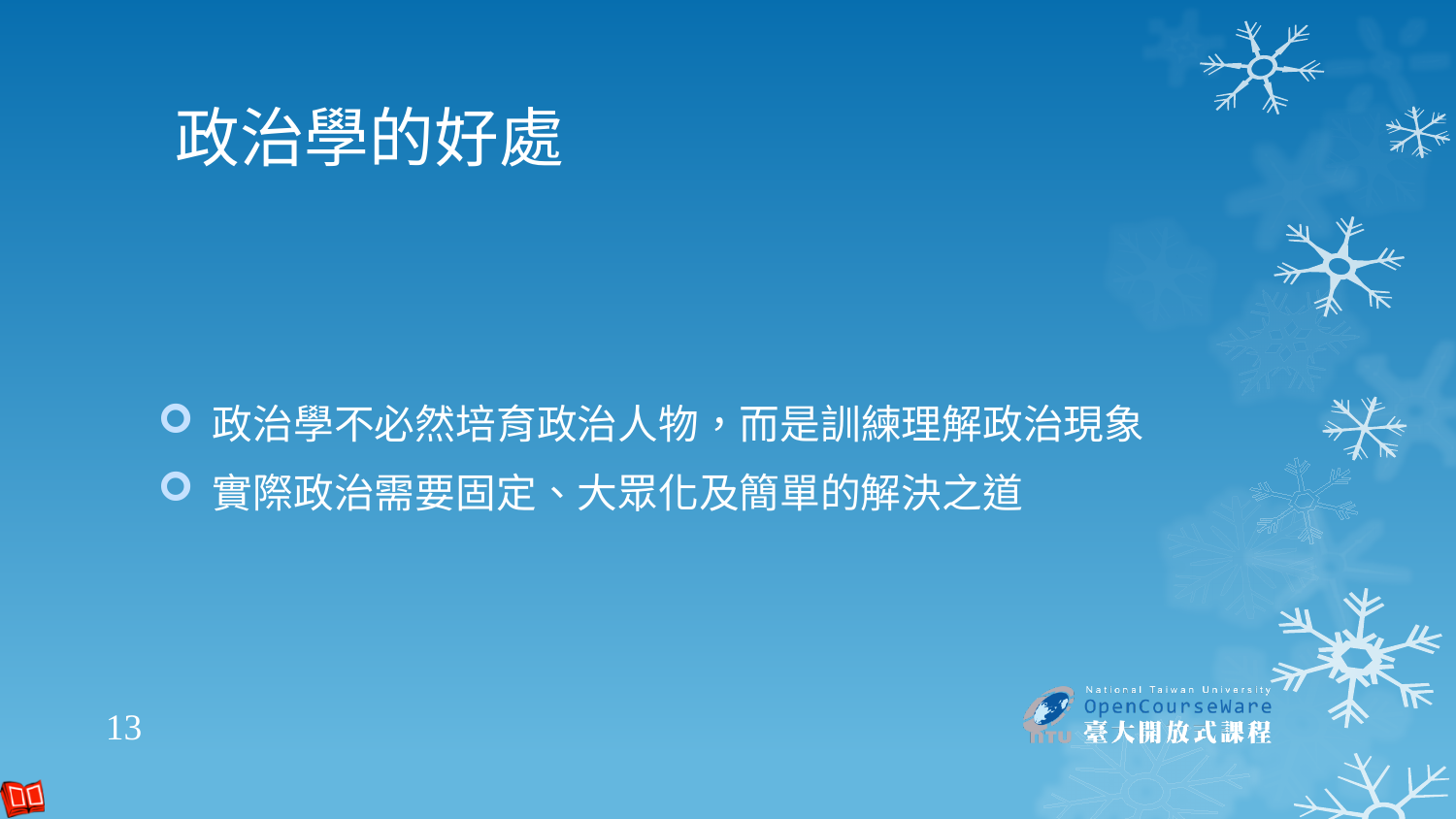

# 政治學的好處
政治學不必然培育政治人物，而是訓練理解政治現象
實際政治需要固定、大眾化及簡單的解決之道
13